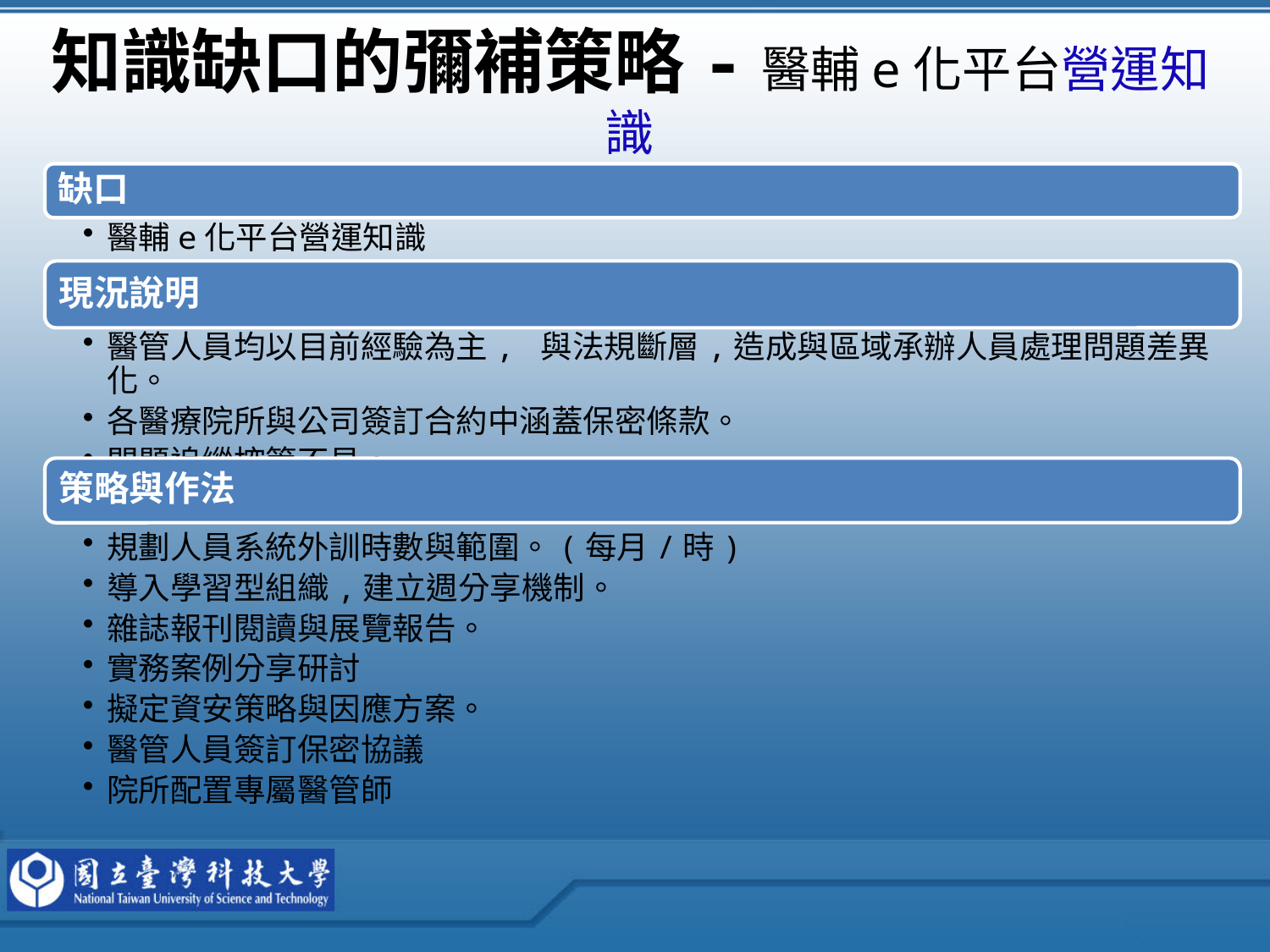

# 知識缺口的彌補策略-醫輔e化平台營運知識
缺口
醫輔e化平台營運知識
現況說明
醫管人員均以目前經驗為主, 與法規斷層,造成與區域承辦人員處理問題差異化。
各醫療院所與公司簽訂合約中涵蓋保密條款。
問題追縱控管不易。
策略與作法
規劃人員系統外訓時數與範圍。(每月/時)
導入學習型組織,建立週分享機制。
雜誌報刊閱讀與展覽報告。
實務案例分享研討
擬定資安策略與因應方案。
醫管人員簽訂保密協議
院所配置專屬醫管師